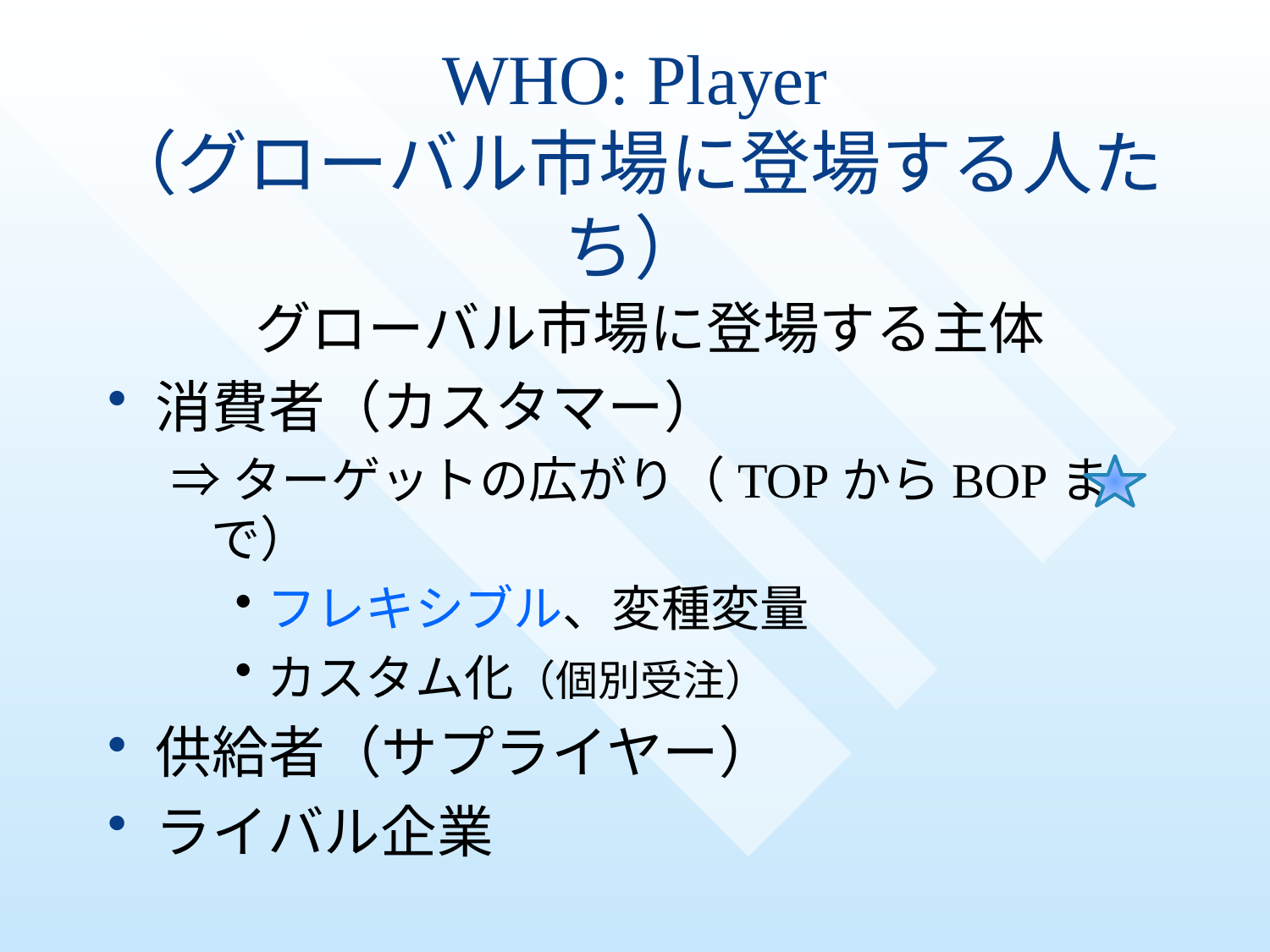

# WHO: Player （グローバル市場に登場する人たち）
グローバル市場に登場する主体
消費者（カスタマー）
⇒ターゲットの広がり（TOPからBOPまで）
フレキシブル、変種変量
カスタム化（個別受注）
供給者（サプライヤー）
ライバル企業